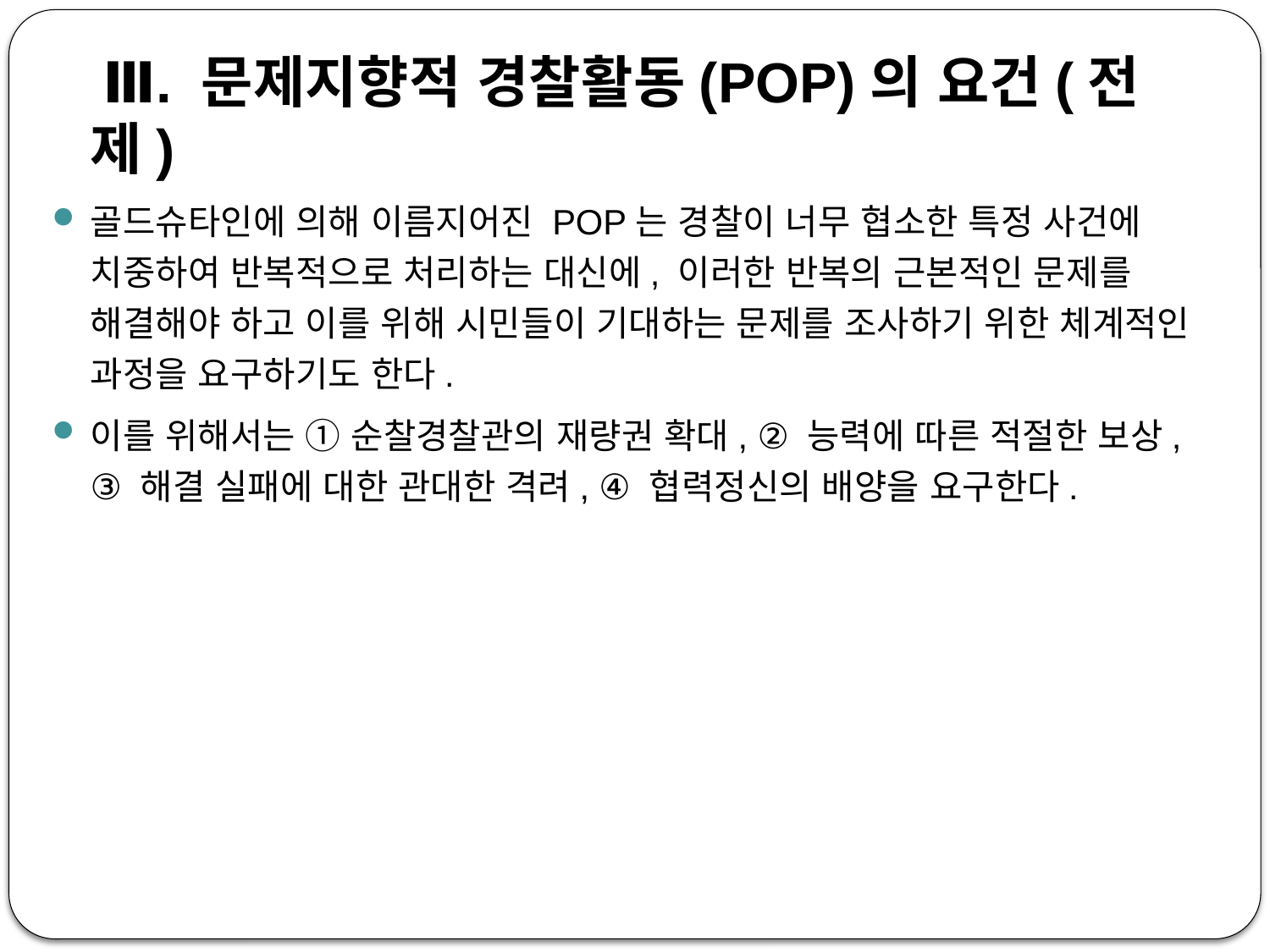

Ⅲ. 문제지향적 경찰활동(POP)의 요건(전제)
골드슈타인에 의해 이름지어진 POP는 경찰이 너무 협소한 특정 사건에 치중하여 반복적으로 처리하는 대신에, 이러한 반복의 근본적인 문제를 해결해야 하고 이를 위해 시민들이 기대하는 문제를 조사하기 위한 체계적인 과정을 요구하기도 한다.
이를 위해서는 ① 순찰경찰관의 재량권 확대, ② 능력에 따른 적절한 보상, ③ 해결 실패에 대한 관대한 격려, ④ 협력정신의 배양을 요구한다.